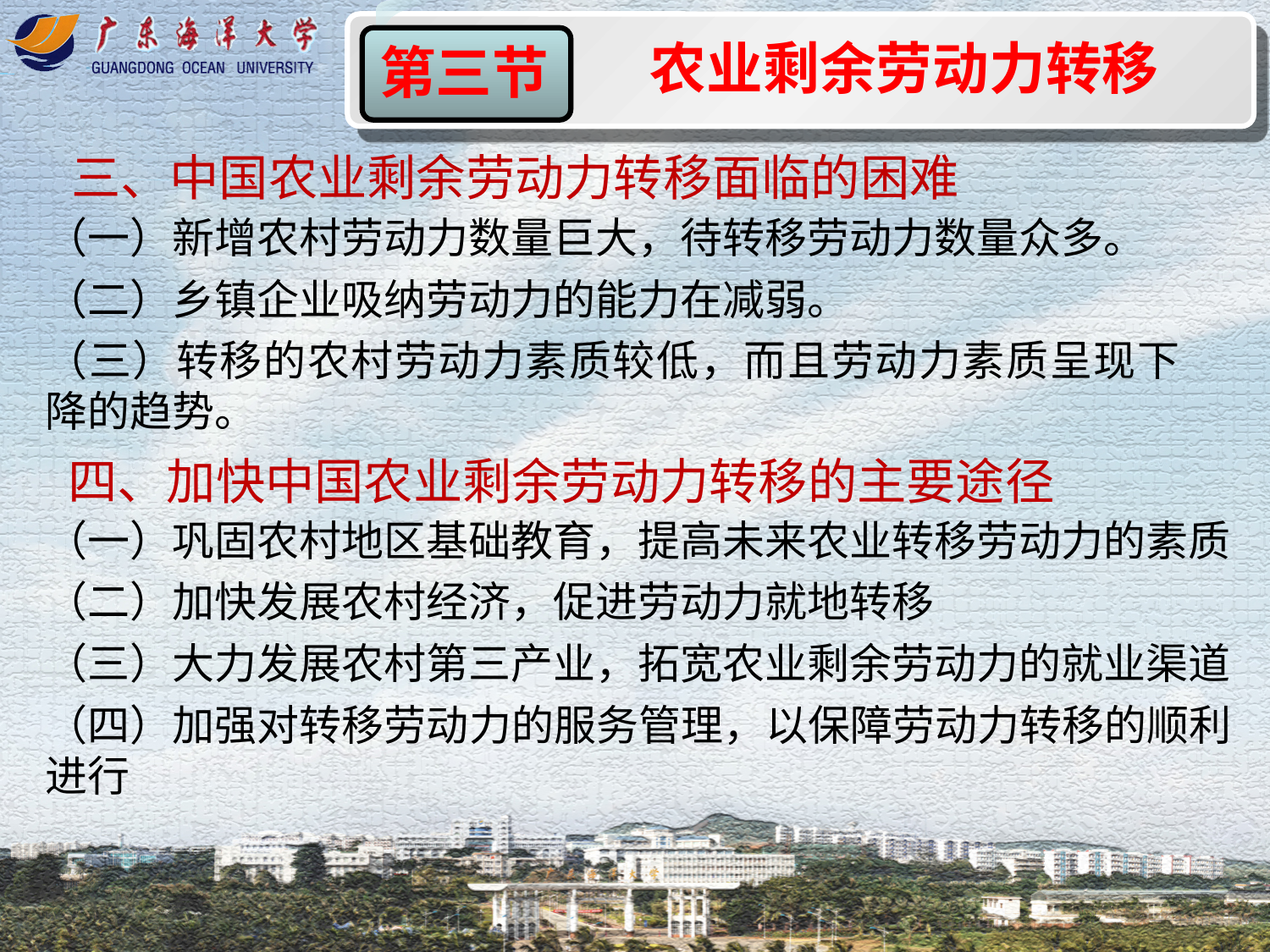

农业剩余劳动力转移

第三节
三、中国农业剩余劳动力转移面临的困难
（一）新增农村劳动力数量巨大，待转移劳动力数量众多。
（二）乡镇企业吸纳劳动力的能力在减弱。
（三）转移的农村劳动力素质较低，而且劳动力素质呈现下降的趋势。
四、加快中国农业剩余劳动力转移的主要途径
（一）巩固农村地区基础教育，提高未来农业转移劳动力的素质
（二）加快发展农村经济，促进劳动力就地转移
（三）大力发展农村第三产业，拓宽农业剩余劳动力的就业渠道
（四）加强对转移劳动力的服务管理，以保障劳动力转移的顺利进行